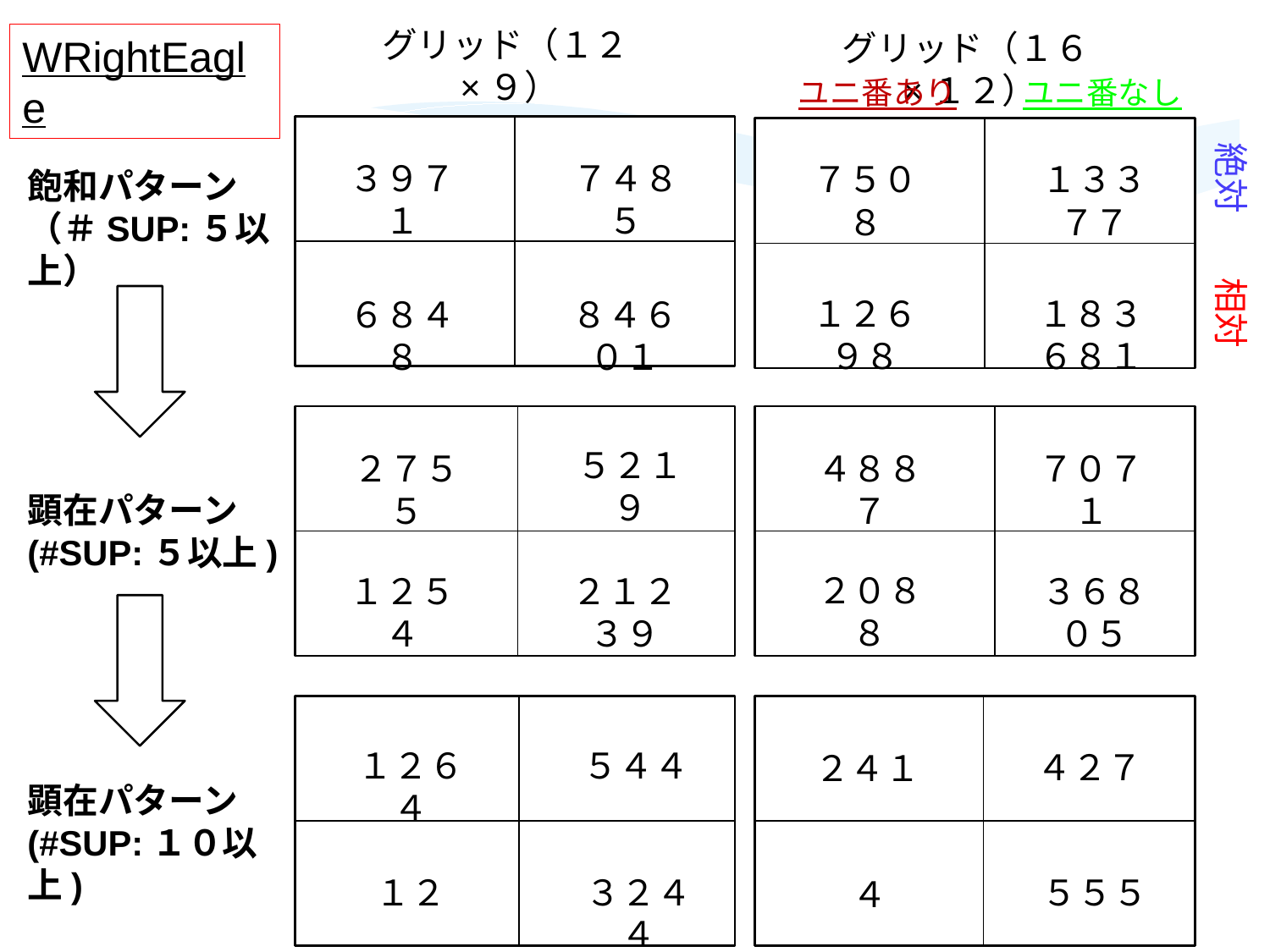

グリッド（１２×９）
グリッド（１６×１２）
WRightEagle
ユニ番あり
ユニ番なし
絶対

３９７１
７４８５
７５０８
１３３７７
飽和パターン
（＃SUP:５以上）
相対
１２６９８
１８３６８１

６８４８
８４６０１

５２１９
２７５５
４８８７
７０７１
顕在パターン(#SUP:５以上)
２０８８
１２５４
２１２３９
３６８０５

１２６４
５４４
４２７
２４１
顕在パターン
(#SUP:１０以上)
１２
３２４４
５５５
４